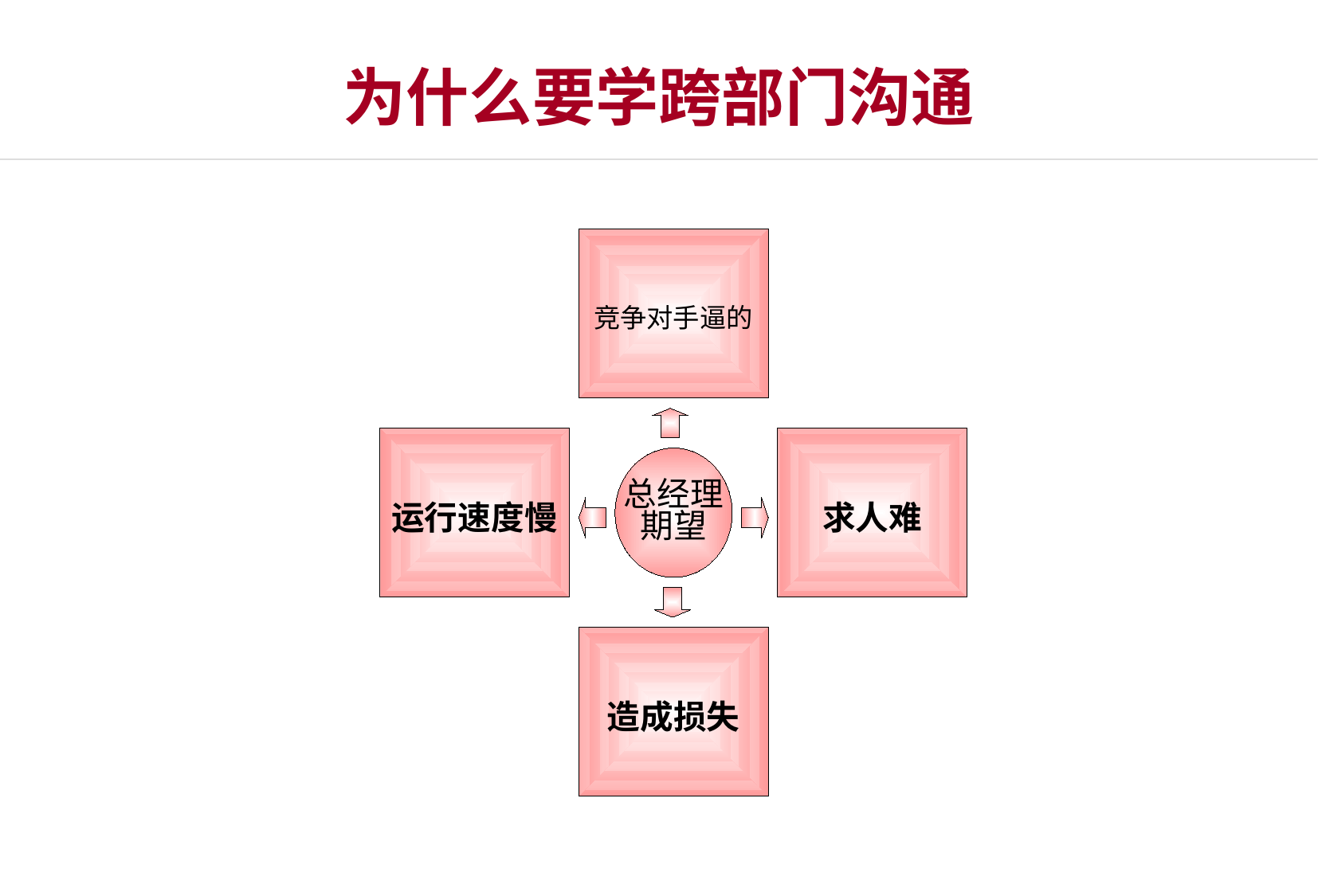

为什么要学跨部门沟通
竞争对手逼的

运行速度慢
求人难
总经理
期望

造成损失